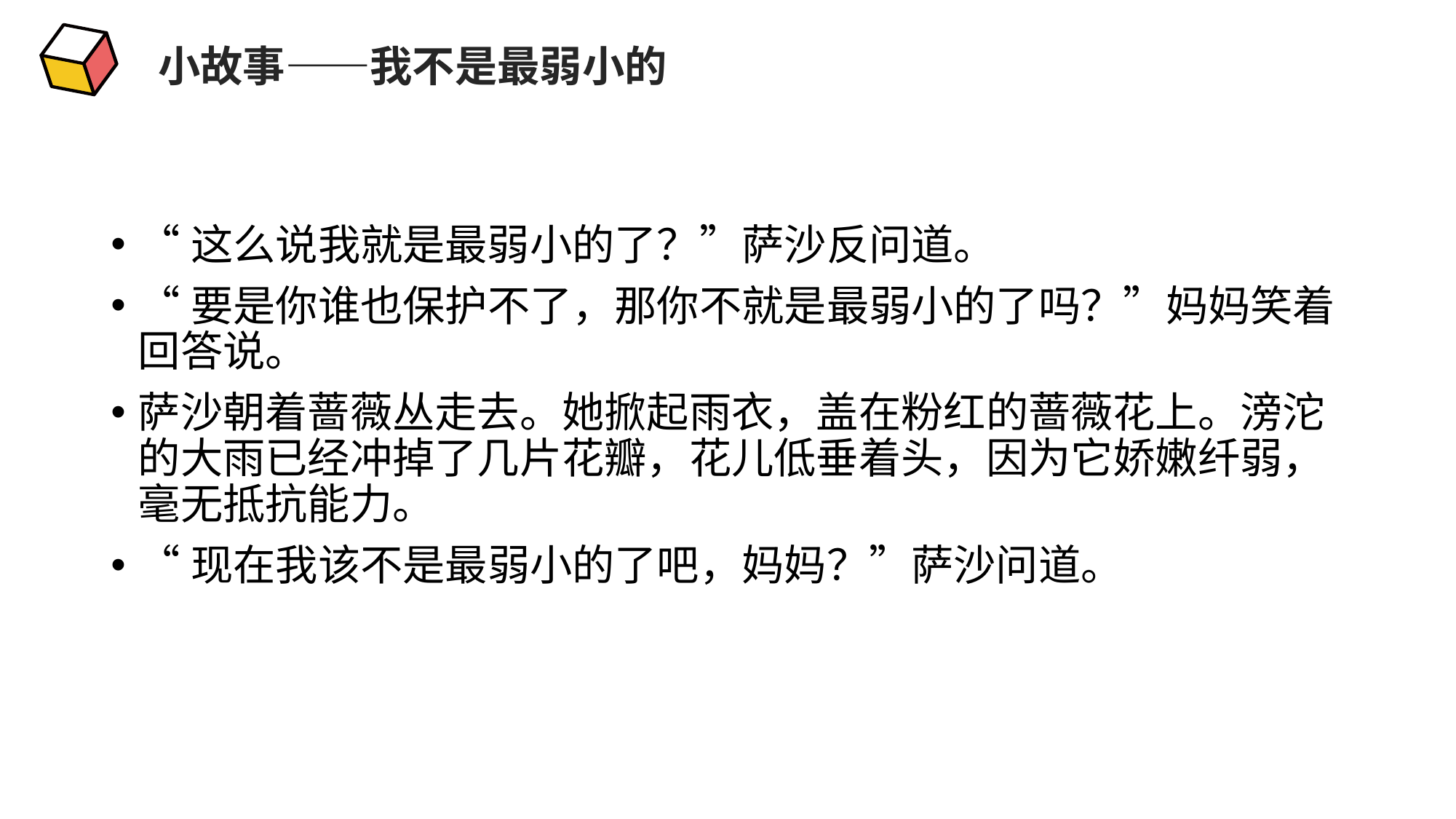

小故事——我不是最弱小的
“这么说我就是最弱小的了？”萨沙反问道。
“要是你谁也保护不了，那你不就是最弱小的了吗？”妈妈笑着回答说。
萨沙朝着蔷薇丛走去。她掀起雨衣，盖在粉红的蔷薇花上。滂沱的大雨已经冲掉了几片花瓣，花儿低垂着头，因为它娇嫩纤弱，毫无抵抗能力。
“现在我该不是最弱小的了吧，妈妈？”萨沙问道。